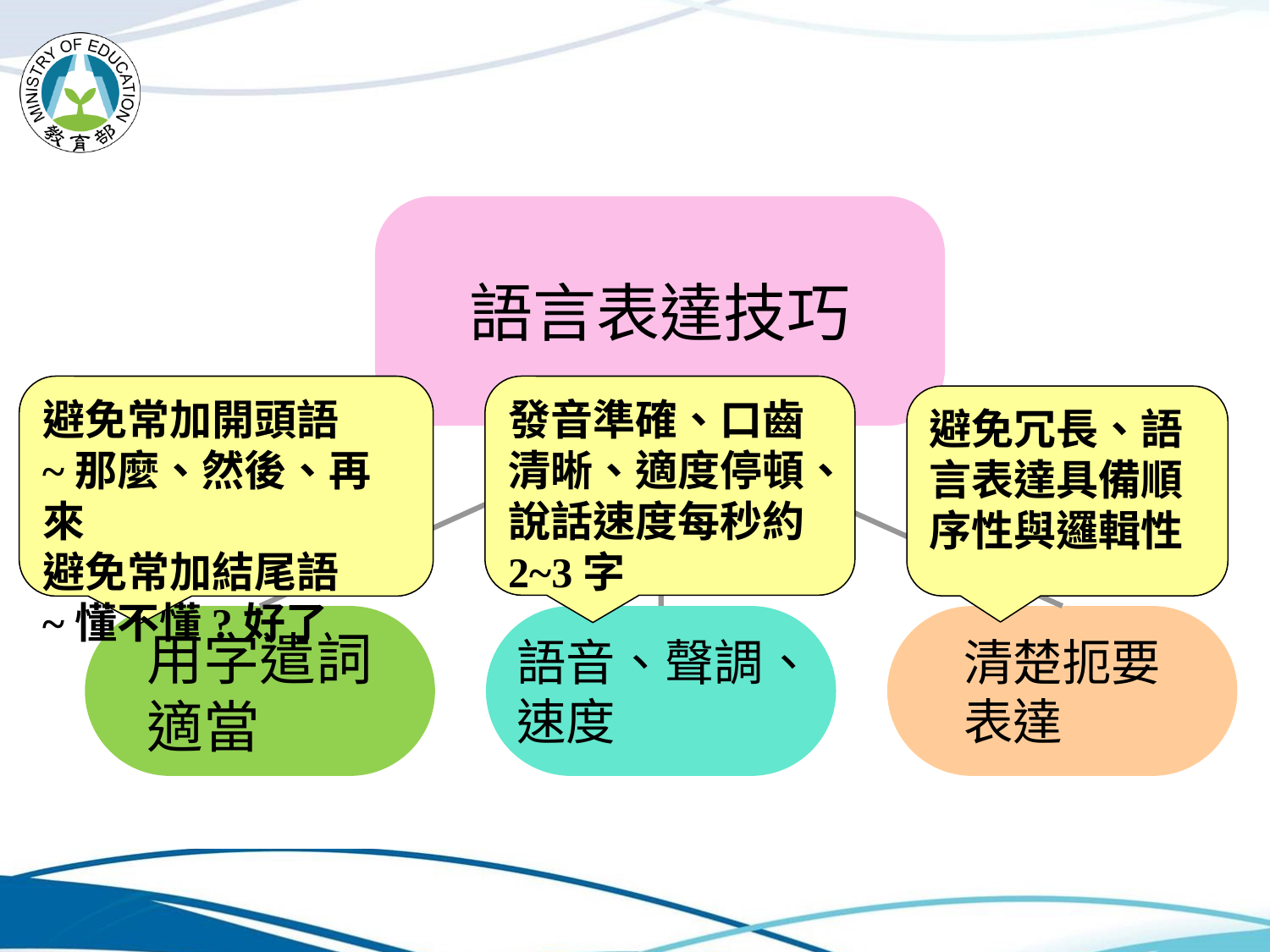

語言表達技巧
用字遣詞
適當
語音、聲調、速度
清楚扼要
表達
避免常加開頭語
~那麼、然後、再來
避免常加結尾語
~懂不懂?好了
發音準確、口齒清晰、適度停頓、說話速度每秒約2~3字
避免冗長、語言表達具備順序性與邏輯性